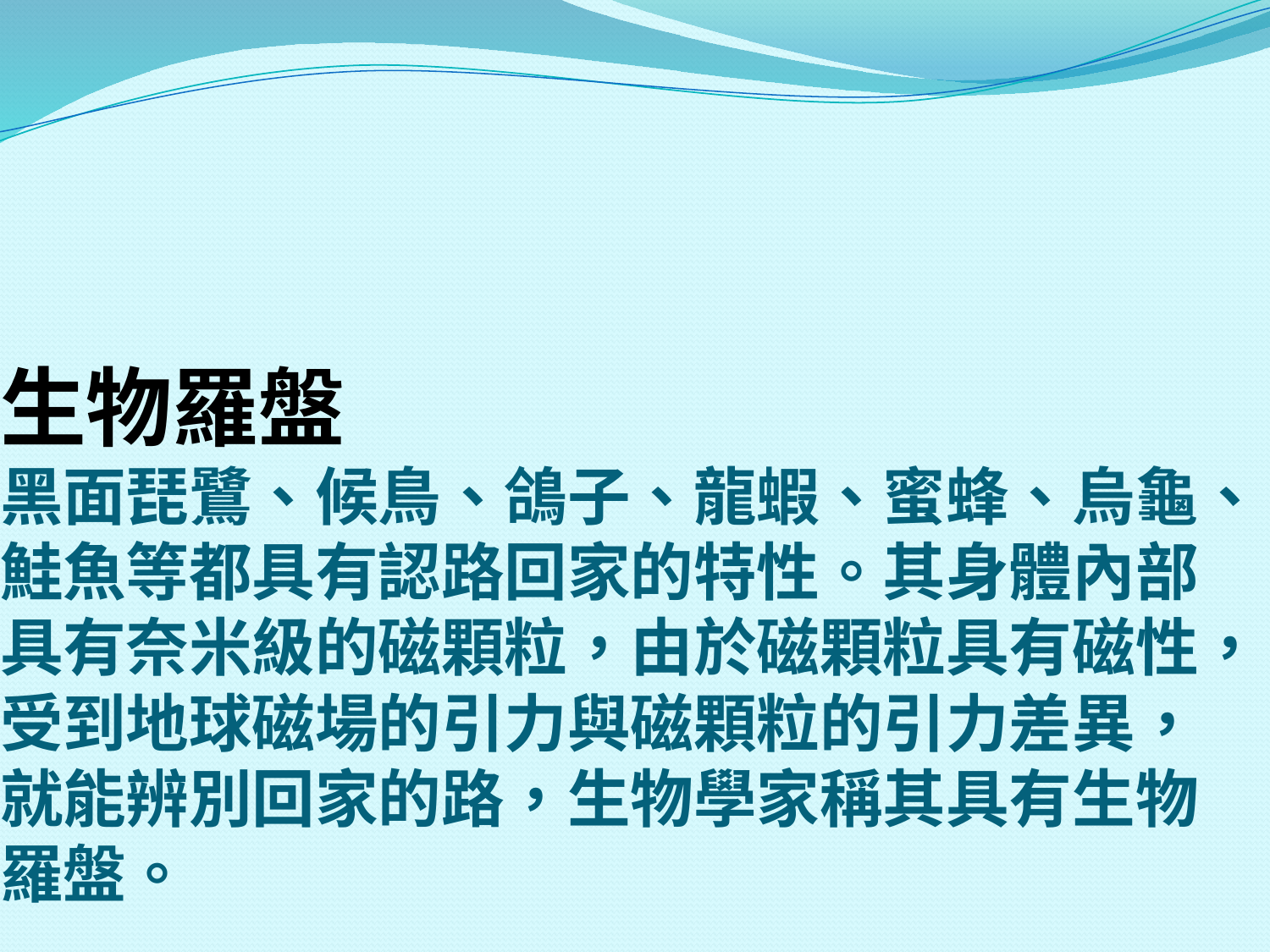

# 生物羅盤 黑面琵鷺、候鳥、鴿子、龍蝦、蜜蜂、烏龜、鮭魚等都具有認路回家的特性。其身體內部具有奈米級的磁顆粒，由於磁顆粒具有磁性，受到地球磁場的引力與磁顆粒的引力差異，就能辨別回家的路，生物學家稱其具有生物羅盤。